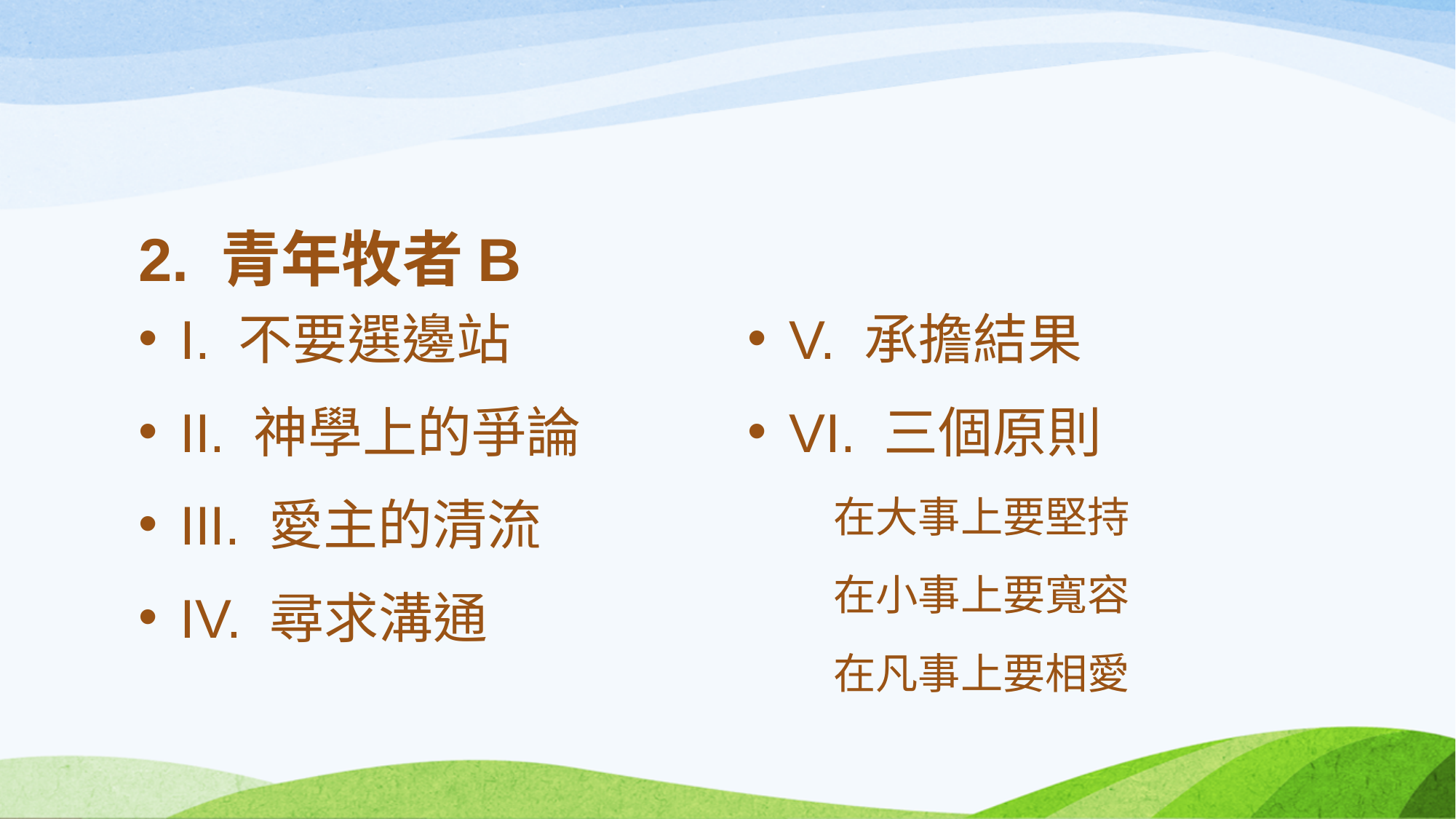

#
2. 青年牧者B

I. 不要選邊站
II. 神學上的爭論
III. 愛主的清流
IV. 尋求溝通

V. 承擔結果
VI. 三個原則
        在大事上要堅持
        在小事上要寬容
        在凡事上要相愛